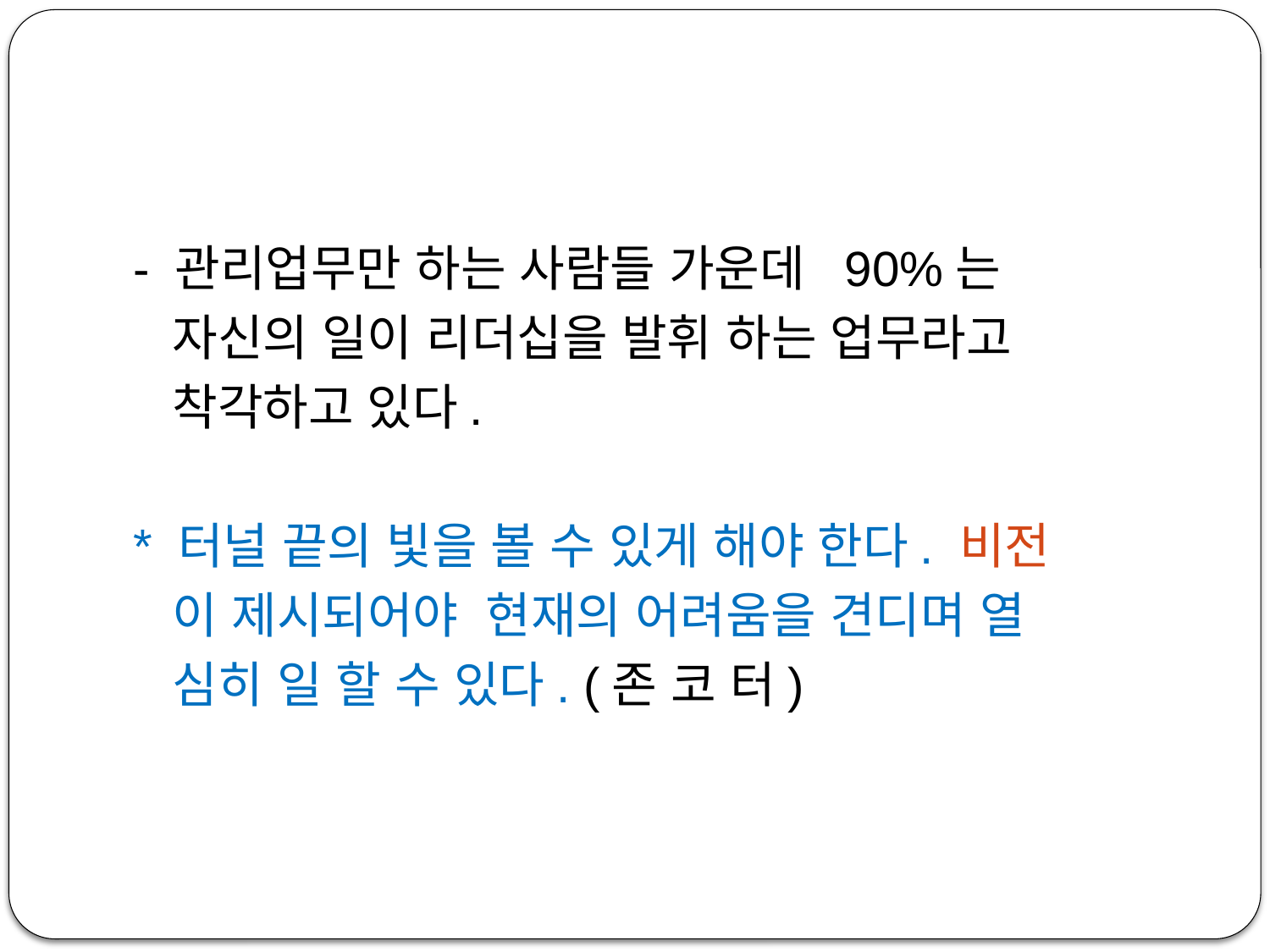

- 관리업무만 하는 사람들 가운데  90%는
     자신의 일이 리더십을 발휘 하는 업무라고
     착각하고 있다.

   * 터널 끝의 빛을 볼 수 있게 해야 한다. 비전
     이 제시되어야  현재의 어려움을 견디며 열
     심히 일 할 수 있다. (존 코 터)